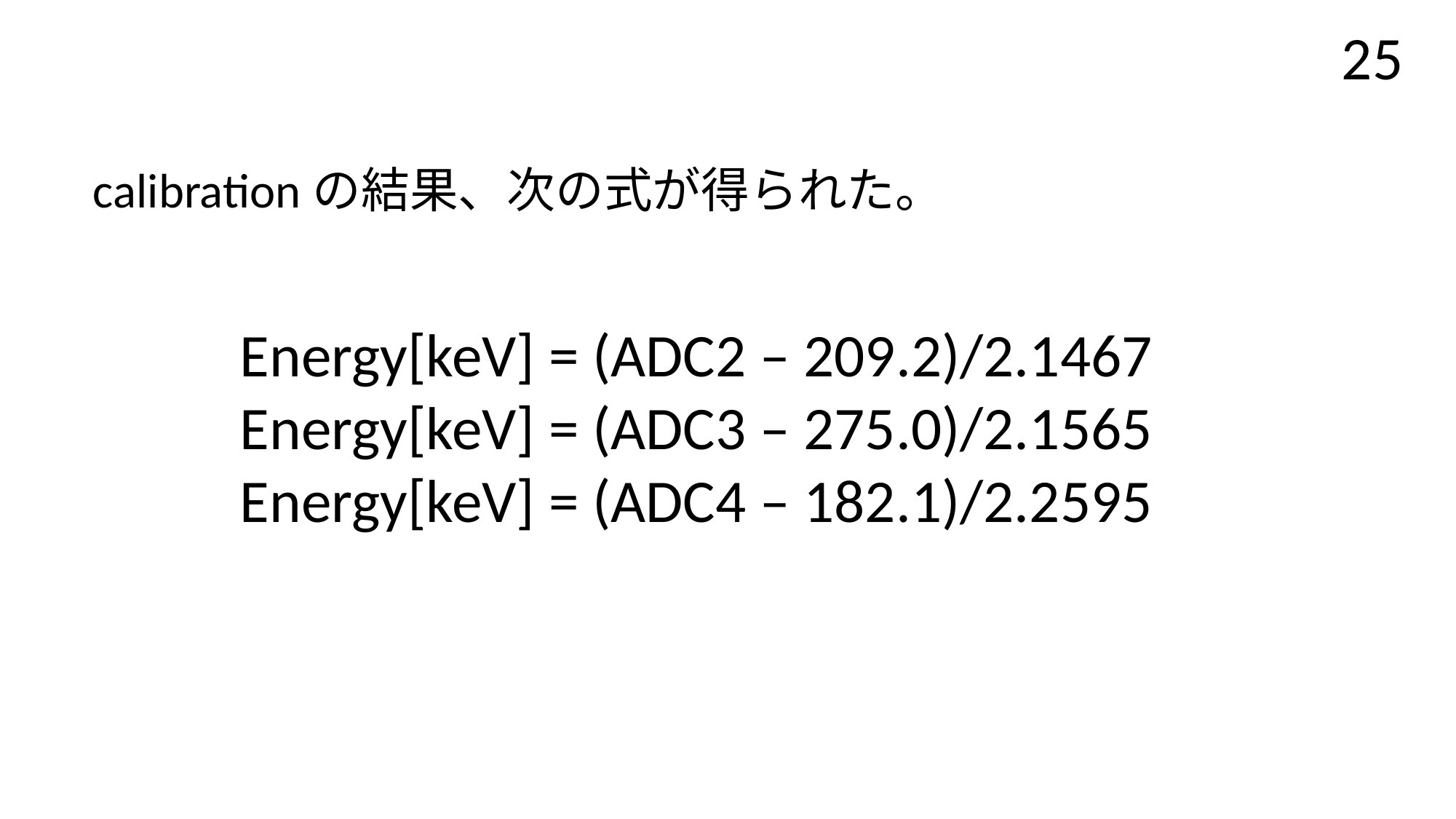

25
calibrationの結果、次の式が得られた。
Energy[keV] = (ADC2 – 209.2)/2.1467
Energy[keV] = (ADC3 – 275.0)/2.1565
Energy[keV] = (ADC4 – 182.1)/2.2595